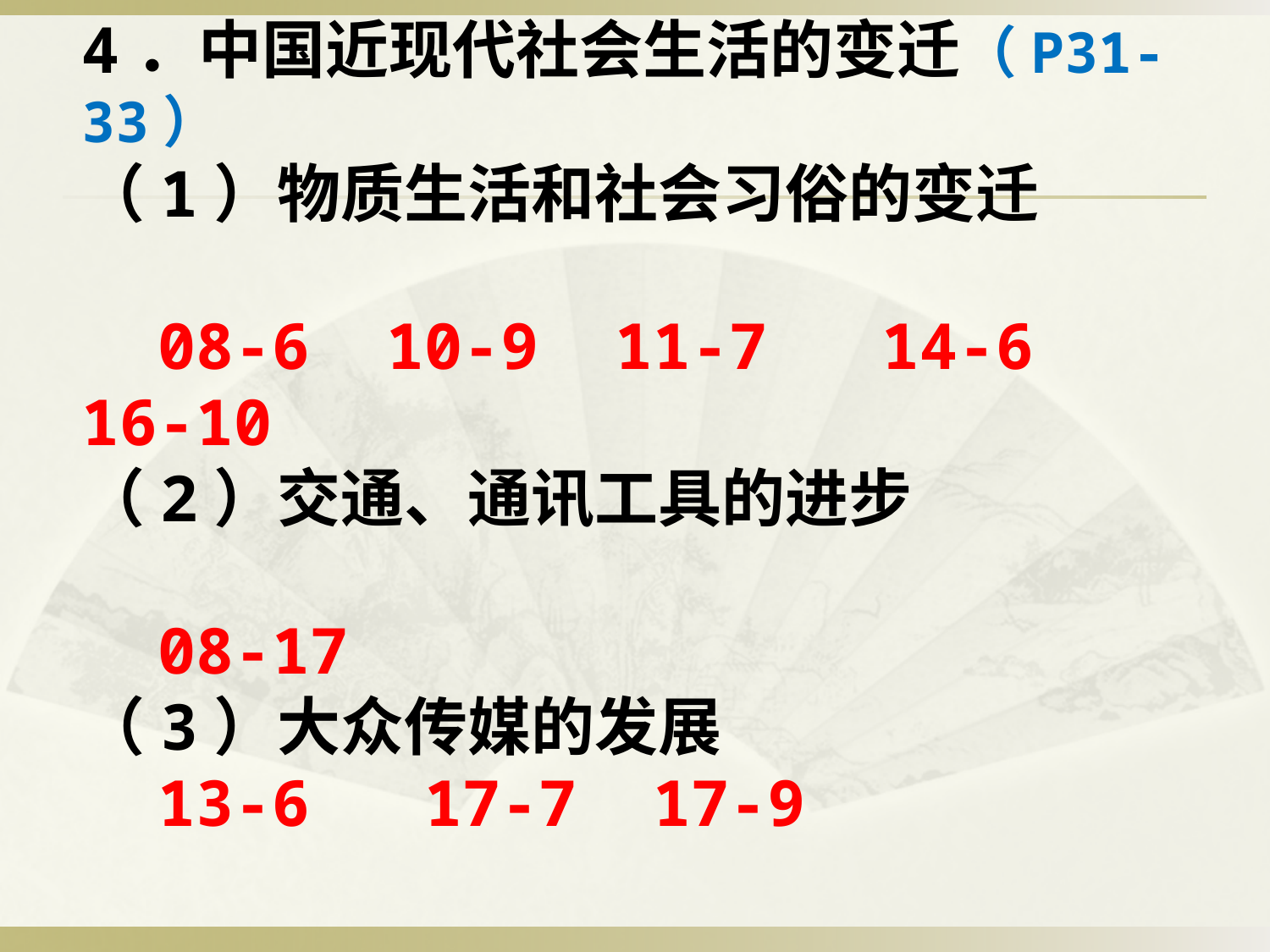

4．中国近现代社会生活的变迁（P31-33）
（1）物质生活和社会习俗的变迁
  08-6  10-9  11-7   14-6  16-10
（2）交通、通讯工具的进步
  08-17
（3）大众传媒的发展
  13-6   17-7  17-9